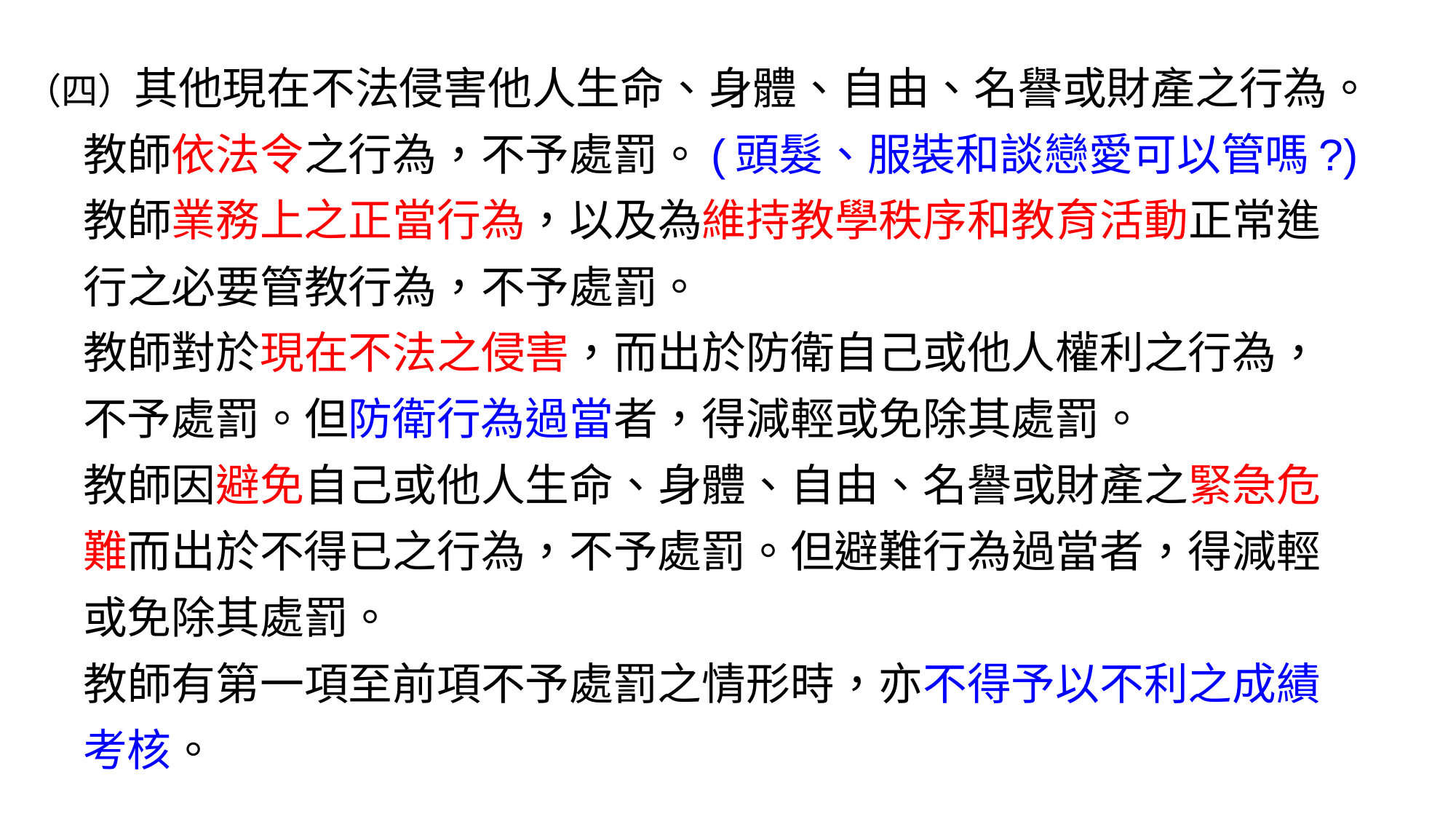

（四）其他現在不法侵害他人生命、身體、自由、名譽或財產之行為。
     教師依法令之行為，不予處罰。(頭髮、服裝和談戀愛可以管嗎?)
     教師業務上之正當行為，以及為維持教學秩序和教育活動正常進
     行之必要管教行為，不予處罰。
     教師對於現在不法之侵害，而出於防衛自己或他人權利之行為，
     不予處罰。但防衛行為過當者，得減輕或免除其處罰。
     教師因避免自己或他人生命、身體、自由、名譽或財產之緊急危
     難而出於不得已之行為，不予處罰。但避難行為過當者，得減輕
     或免除其處罰。
     教師有第一項至前項不予處罰之情形時，亦不得予以不利之成績
     考核。